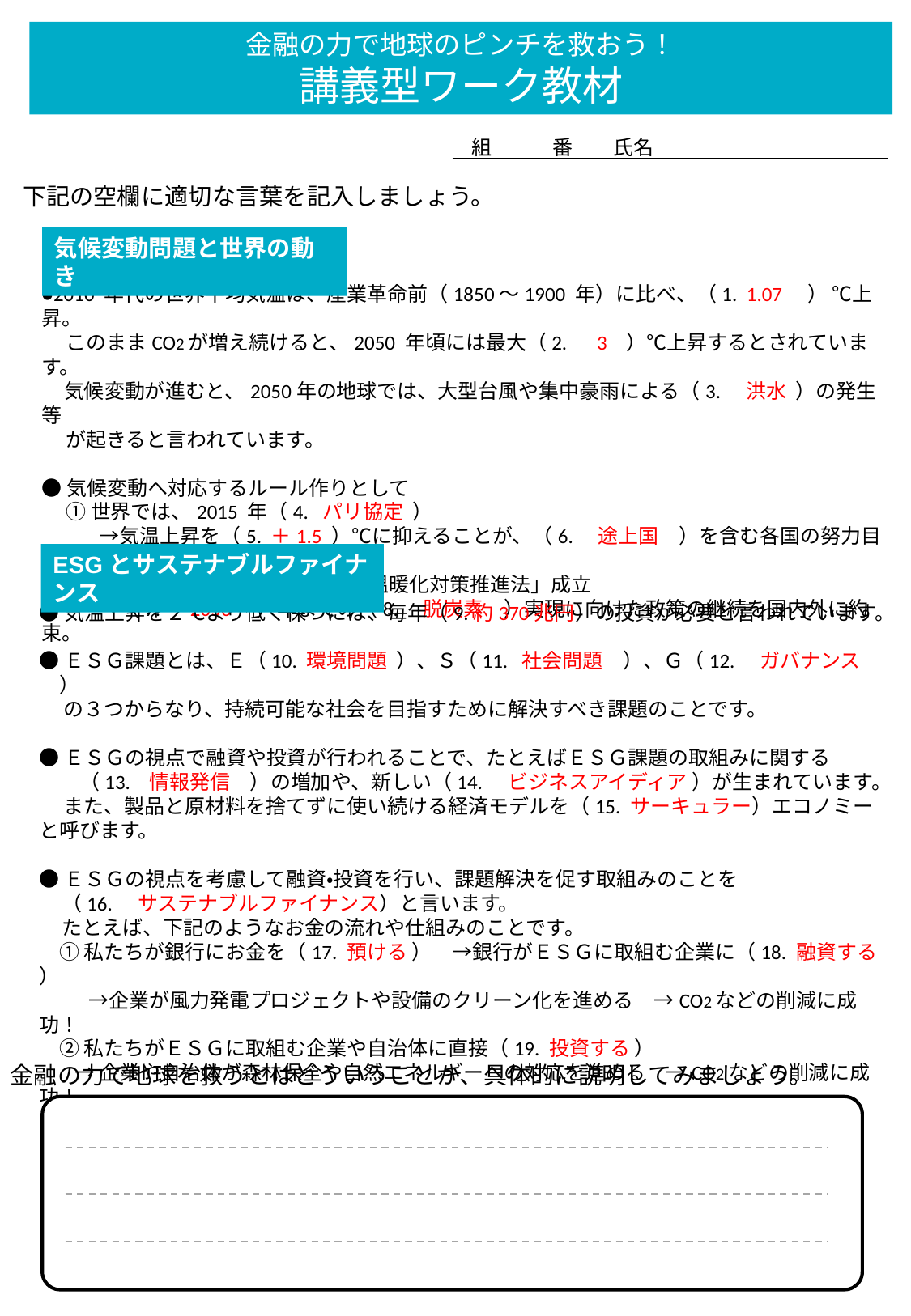

金融の力で地球のピンチを救おう！
講義型ワーク教材
組　　　番　　氏名
下記の空欄に適切な言葉を記入しましょう。
気候変動問題と世界の動き
●2010 年代の世界平均気温は、産業革命前（1850～1900 年）に比べ、（1.  1.07　） ℃上昇。
　 このままCO2が増え続けると、2050 年頃には最大（2.　3   ）℃上昇するとされています。
    気候変動が進むと、2050年の地球では、大型台風や集中豪雨による（3.　洪水  ）の発生等
　 が起きると言われています。

●気候変動へ対応するルール作りとして
　 ① 世界では、2015 年（4.  パリ協定  ）
　　    →気温上昇を（5. ＋1.5 ）℃に抑えることが、（6.　途上国　）を含む各国の努力目標となる。
　 ② 日本では、2021 年「改正地球温暖化対策推進法」成立
　　    →（7.　2050　）年までの（8.　脱炭素　）実現に向けた政策の継続を国内外に約束。
ESGとサステナブルファイナンス
●気温上昇を２℃より低く保つには、毎年（9.約370兆円）の投資が必要と言われています。

●ＥＳＧ課題とは、Ｅ（10. 環境問題  ）、Ｓ（11.  社会問題　）、Ｇ（12.　ガバナンス　）
　 の３つからなり、持続可能な社会を目指すために解決すべき課題のことです。

●ＥＳＧの視点で融資や投資が行われることで、たとえばＥＳＧ課題の取組みに関する
　　（13.   情報発信　）の増加や、新しい（14.　ビジネスアイディア ）が生まれています。
　 また、製品と原材料を捨てずに使い続ける経済モデルを（15. サーキュラー）エコノミーと呼びます。

●ＥＳＧの視点を考慮して融資・投資を行い、課題解決を促す取組みのことを
    （16.　サステナブルファイナンス）と言います。
    たとえば、下記のようなお金の流れや仕組みのことです。
　① 私たちが銀行にお金を（17. 預ける ）　→銀行がＥＳＧに取組む企業に（18. 融資する ）
　　  →企業が風力発電プロジェクトや設備のクリーン化を進める　→CO2などの削減に成功！
　② 私たちがＥＳＧに取組む企業や自治体に直接（19. 投資する ）
        →企業や自治体が森林保全や自然エネルギーへの対応を進める　→CO2などの削減に成功！
   　  また、その他にもグリーン預金や（20.個人向け環境配慮型ローン）、
　　 （21. 融資・融資先企業との対話）などの取組みがあります。
金融の力で地球を救うとはどういうことか、具体的に説明してみましょう。